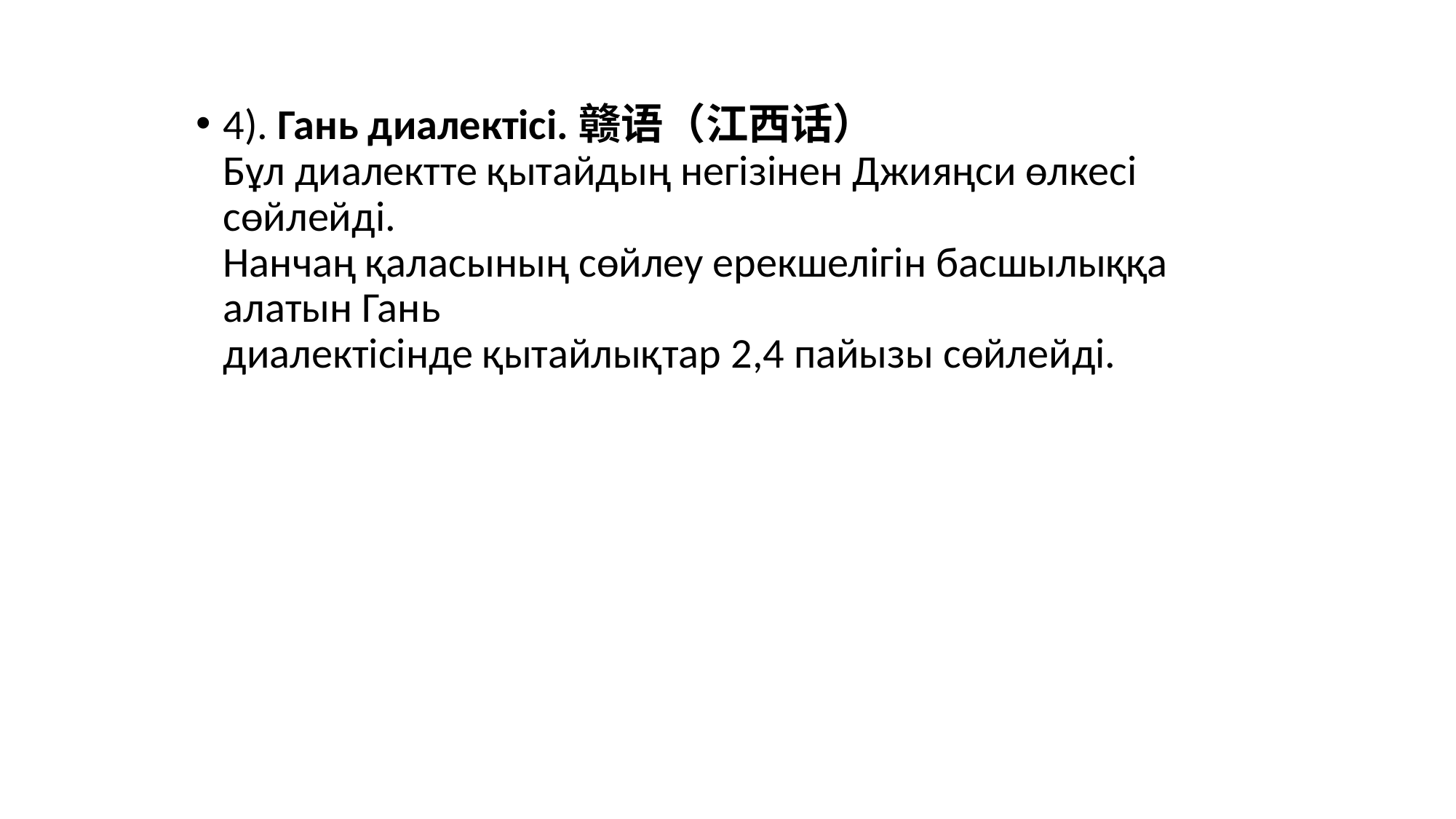

4). Гань диалектісі.赣语（江西话）
Бұл диалектте қытайдың негізінен Джияңси өлкесі сөйлейді.
Нанчаң қаласының сөйлеу ерекшелігін басшылыққа алатын Гань
диалектісінде қытайлықтар 2,4 пайызы сөйлейді.